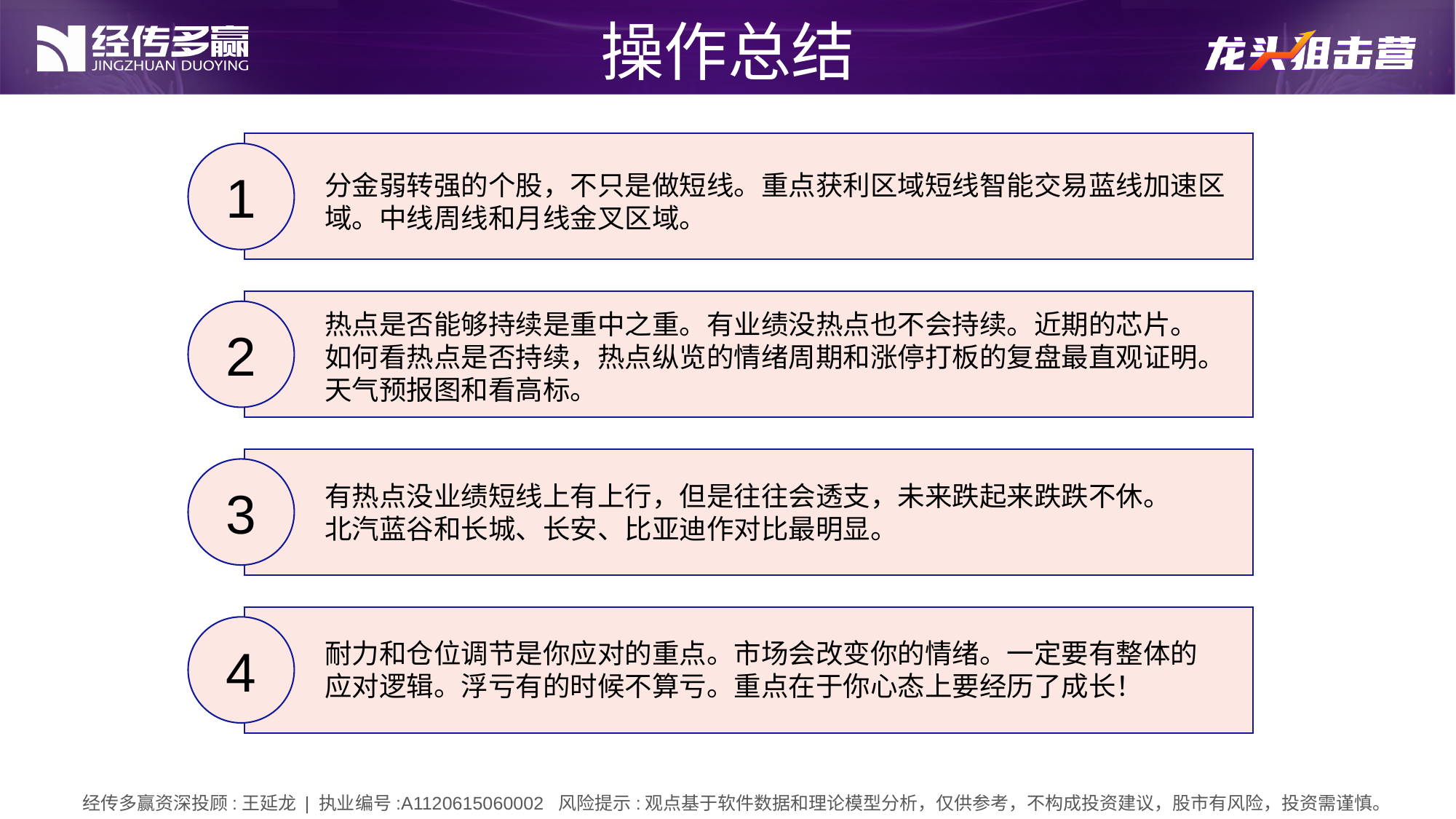

操作总结

1
分金弱转强的个股，不只是做短线。重点获利区域短线智能交易蓝线加速区
域。中线周线和月线金叉区域。

2
热点是否能够持续是重中之重。有业绩没热点也不会持续。近期的芯片。
如何看热点是否持续，热点纵览的情绪周期和涨停打板的复盘最直观证明。
天气预报图和看高标。

3
有热点没业绩短线上有上行，但是往往会透支，未来跌起来跌跌不休。
北汽蓝谷和长城、长安、比亚迪作对比最明显。

4
耐力和仓位调节是你应对的重点。市场会改变你的情绪。一定要有整体的
应对逻辑。浮亏有的时候不算亏。重点在于你心态上要经历了成长！